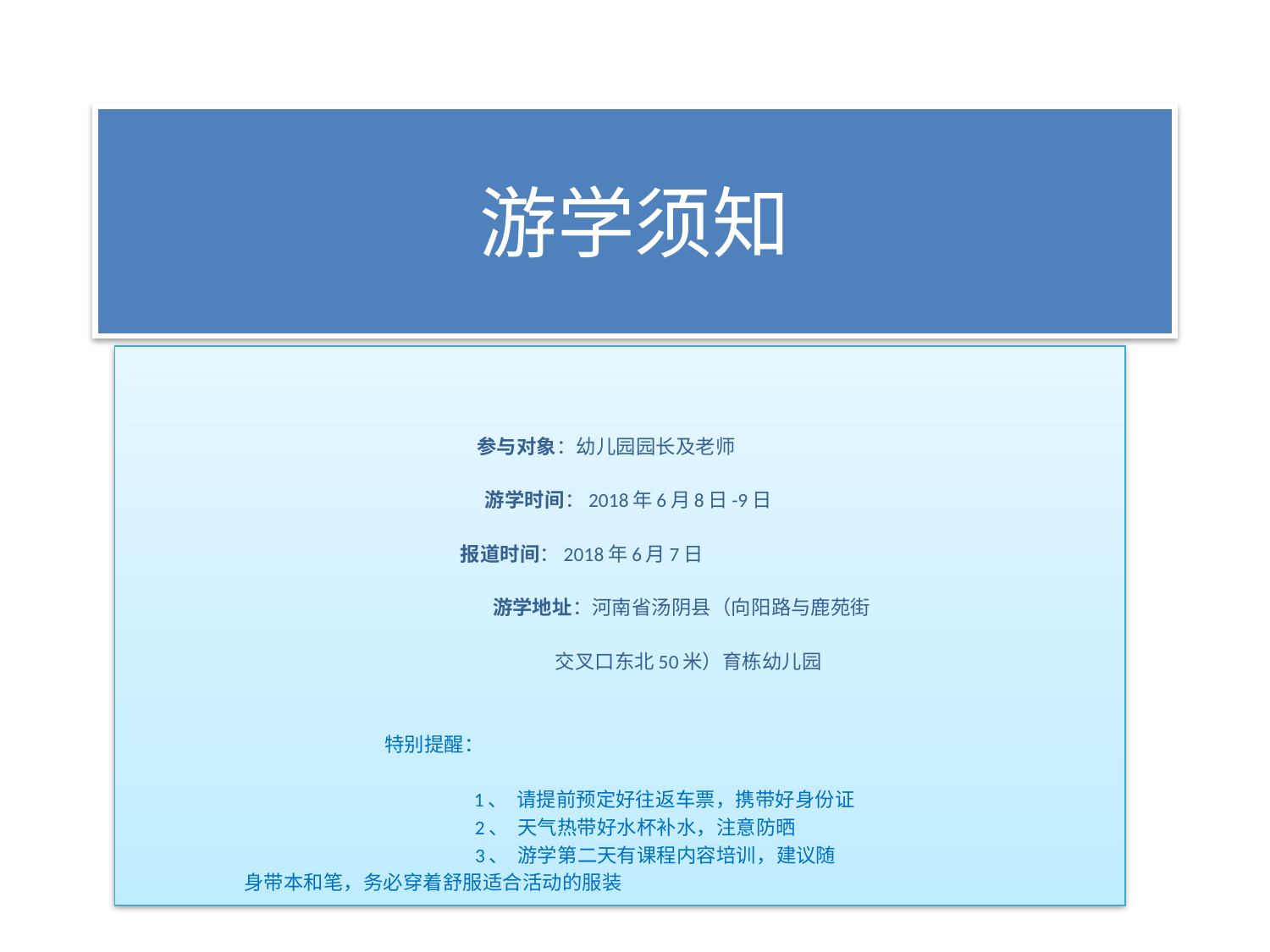

# 游学须知

 参与对象：幼儿园园长及老师
   游学时间：2018年6月8日-9日
                                                                          报道时间：2018年6月7日
                           游学地址：河南省汤阴县（向阳路与鹿苑街
                              交叉口东北50米）育栋幼儿园

                                                         特别提醒：

                    1、  请提前预定好往返车票，携带好身份证
       2、  天气热带好水杯补水，注意防晒
                3、  游学第二天有课程内容培训，建议随
                    身带本和笔，务必穿着舒服适合活动的服装